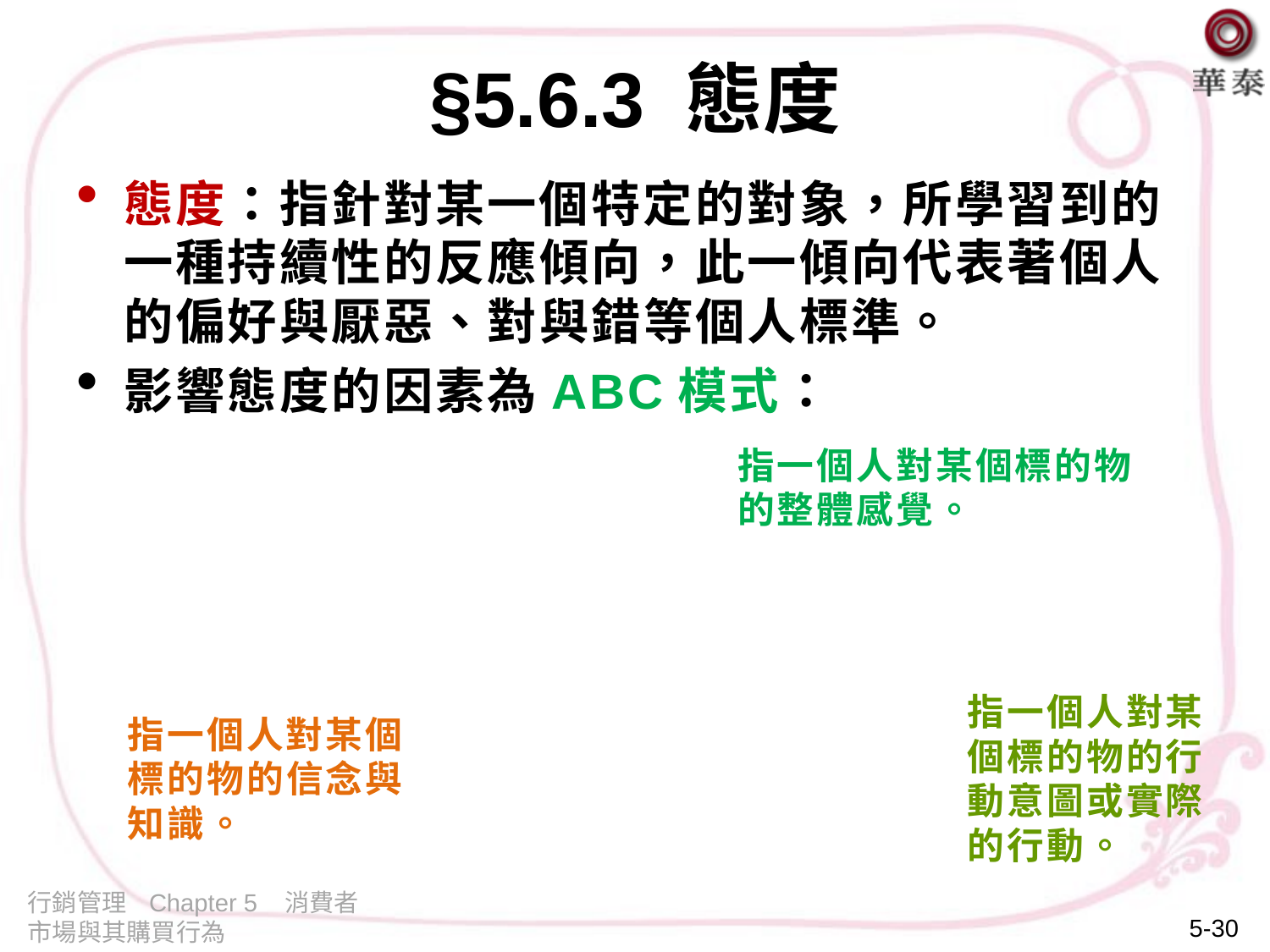

# §5.6.3 態度
態度：指針對某一個特定的對象，所學習到的一種持續性的反應傾向，此一傾向代表著個人的偏好與厭惡、對與錯等個人標準。
影響態度的因素為ABC模式：
ABC模式
行為
指一個人對某個標的物的整體感覺。
指一個人對某個標的物的行動意圖或實際的行動。
指一個人對某個標的物的信念與知識。
行銷管理   Chapter 5   消費者市場與其購買行為
5-30